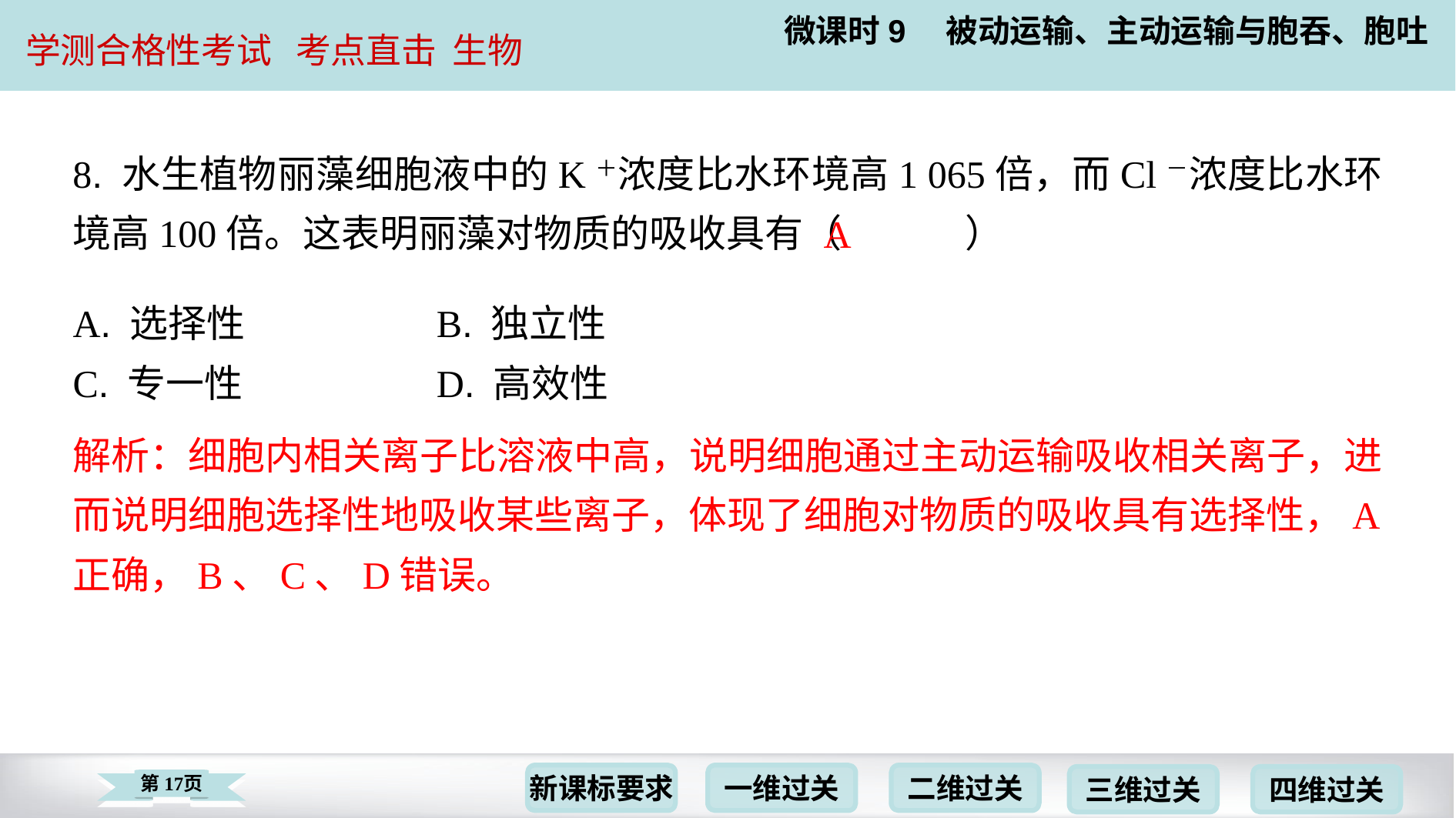

8. 水生植物丽藻细胞液中的K＋浓度比水环境高1 065倍，而Cl－浓度比水环境高100倍。这表明丽藻对物质的吸收具有（　A　）
A
| A. 选择性 | B. 独立性 |
| --- | --- |
| C. 专一性 | D. 高效性 |
解析：细胞内相关离子比溶液中高，说明细胞通过主动运输吸收相关离子，进而说明细胞选择性地吸收某些离子，体现了细胞对物质的吸收具有选择性，A正确，B、C、D错误。